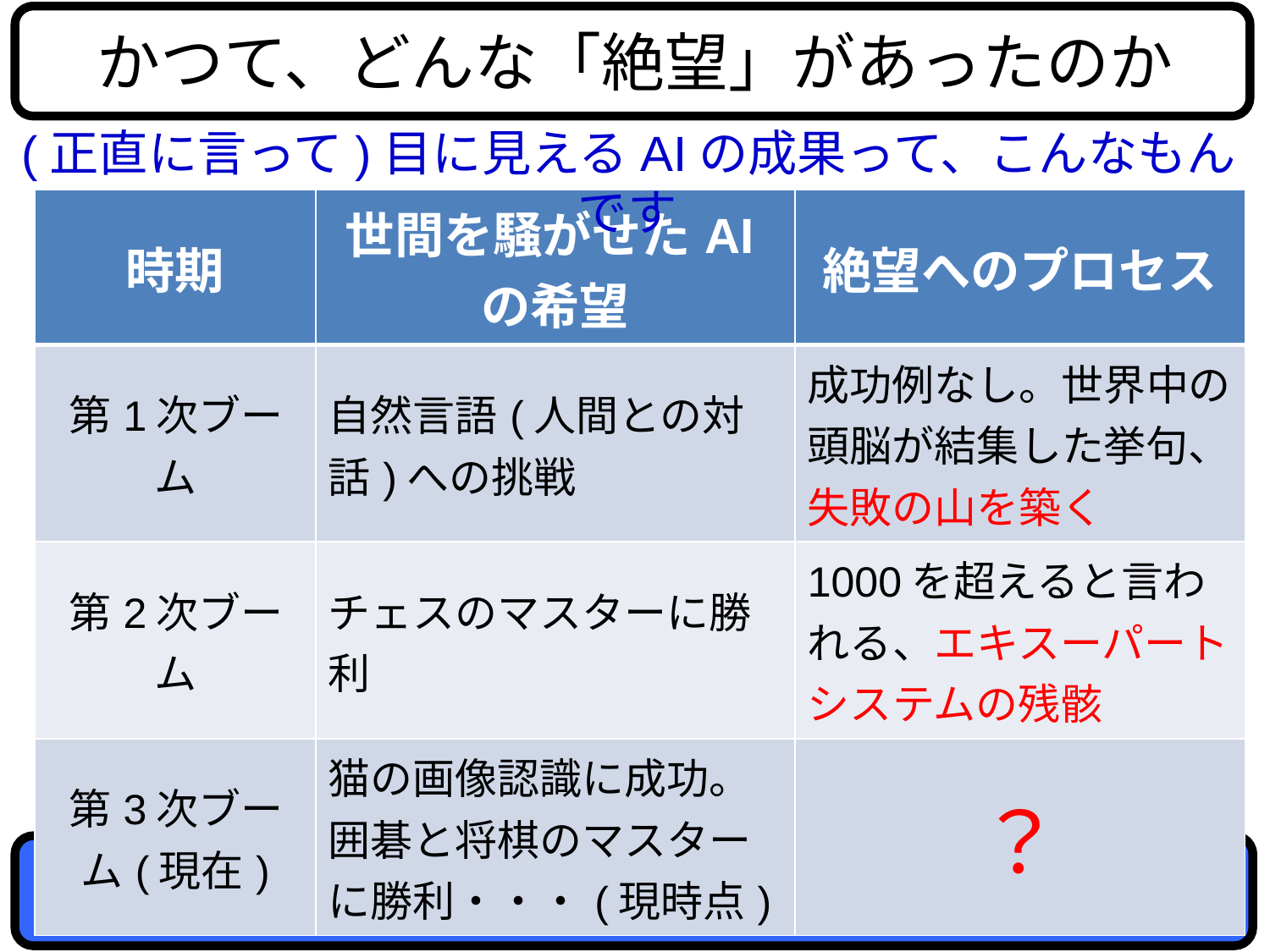

かつて、どんな「絶望」があったのか
(正直に言って)目に見えるAIの成果って、こんなもんです
| 時期 | 世間を騒がせたAIの希望 | 絶望へのプロセス |
| --- | --- | --- |
| 第1次ブーム | 自然言語(人間との対話)への挑戦 | 成功例なし。世界中の頭脳が結集した挙句、失敗の山を築く |
| 第2次ブーム | チェスのマスターに勝利 | 1000を超えると言われる、エキスーパートシステムの残骸 |
| 第3次ブーム(現在) | 猫の画像認識に成功。囲碁と将棋のマスターに勝利・・・(現時点) | ？ |
風呂敷広げた割には、ショボイ成果
27